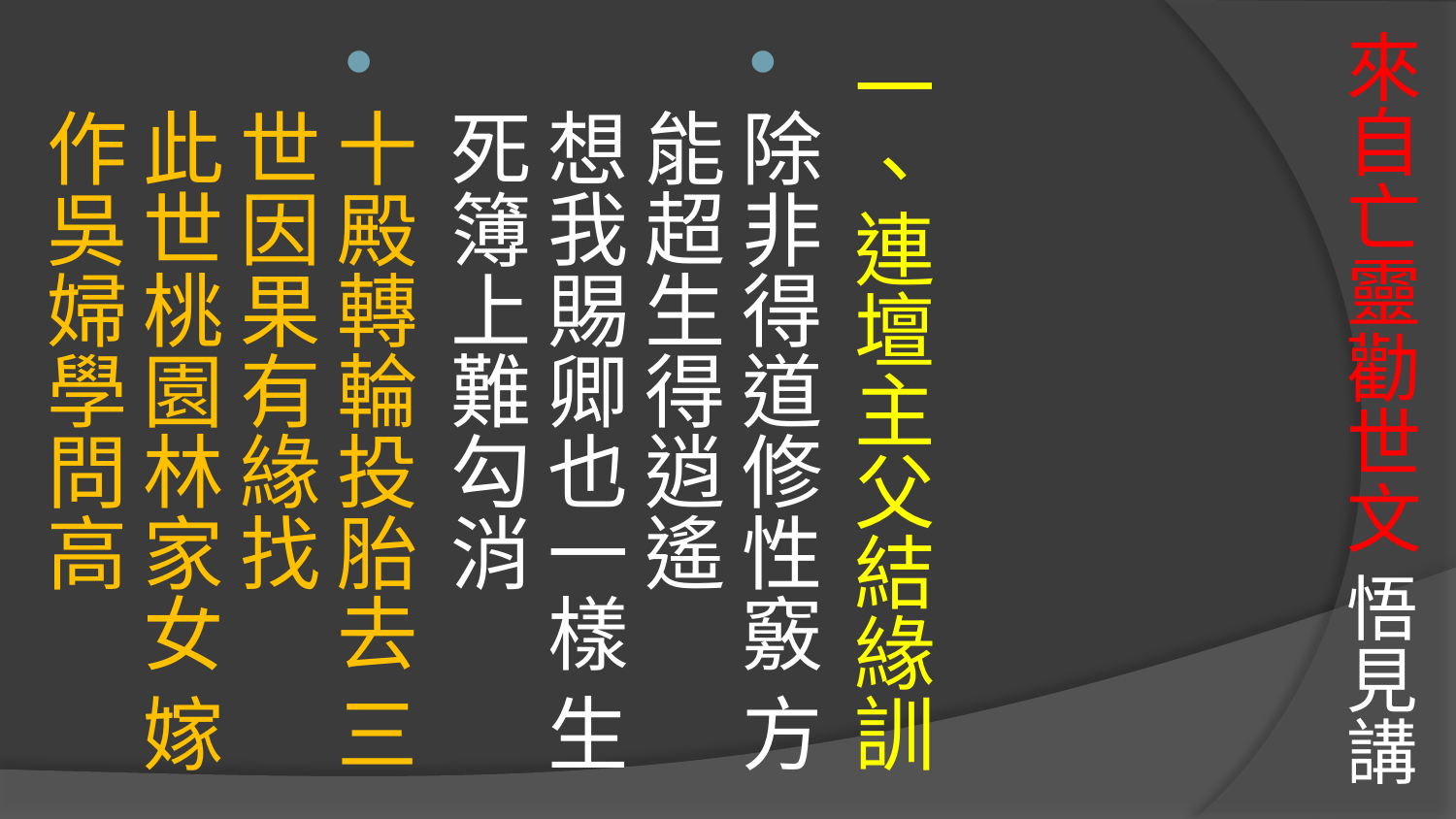

# 來自亡靈勸世文 悟見講
一、連壇主父結緣訓
除非得道修性竅 方能超生得逍遙 
想我賜卿也一樣 生死簿上難勾消
十殿轉輪投胎去 三世因果有緣找 
此世桃園林家女 嫁作吳婦學問高